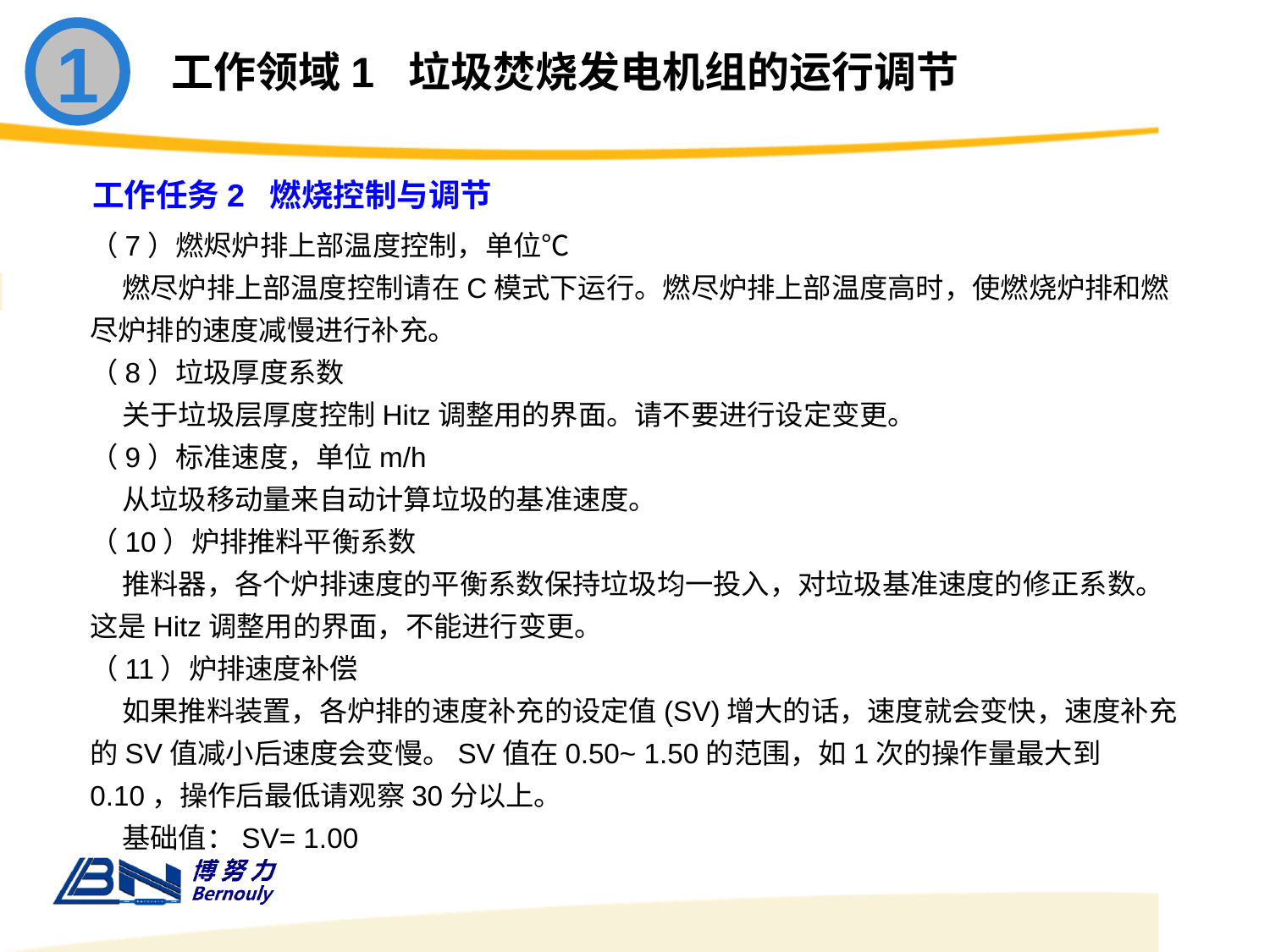

1
工作领域1  垃圾焚烧发电机组的运行调节
工作任务2  燃烧控制与调节
（7）燃烬炉排上部温度控制，单位℃
    燃尽炉排上部温度控制请在C模式下运行。燃尽炉排上部温度高时，使燃烧炉排和燃尽炉排的速度减慢进行补充。
（8）垃圾厚度系数
    关于垃圾层厚度控制Hitz调整用的界面。请不要进行设定变更。
（9）标准速度，单位m/h
    从垃圾移动量来自动计算垃圾的基准速度。
（10）炉排推料平衡系数
    推料器，各个炉排速度的平衡系数保持垃圾均一投入，对垃圾基准速度的修正系数。这是Hitz调整用的界面，不能进行变更。
（11）炉排速度补偿
    如果推料装置，各炉排的速度补充的设定值(SV)增大的话，速度就会变快，速度补充的SV值减小后速度会变慢。SV值在0.50~ 1.50的范围，如1次的操作量最大到0.10，操作后最低请观察30分以上。
    基础值：SV= 1.00